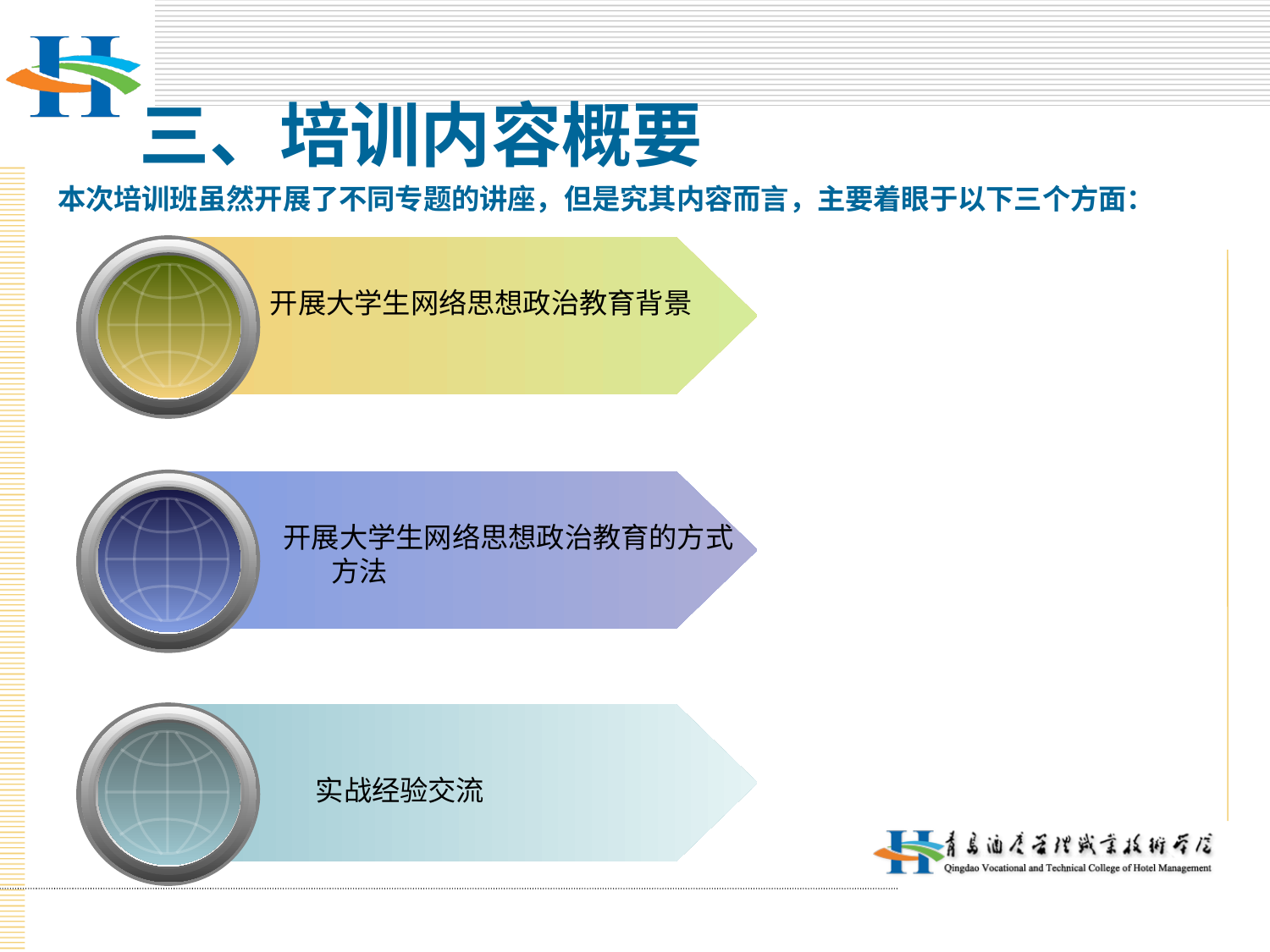

三、培训内容概要
本次培训班虽然开展了不同专题的讲座，但是究其内容而言，主要着眼于以下三个方面：

开展大学生网络思想政治教育背景

开展大学生网络思想政治教育的方式方法

    实战经验交流